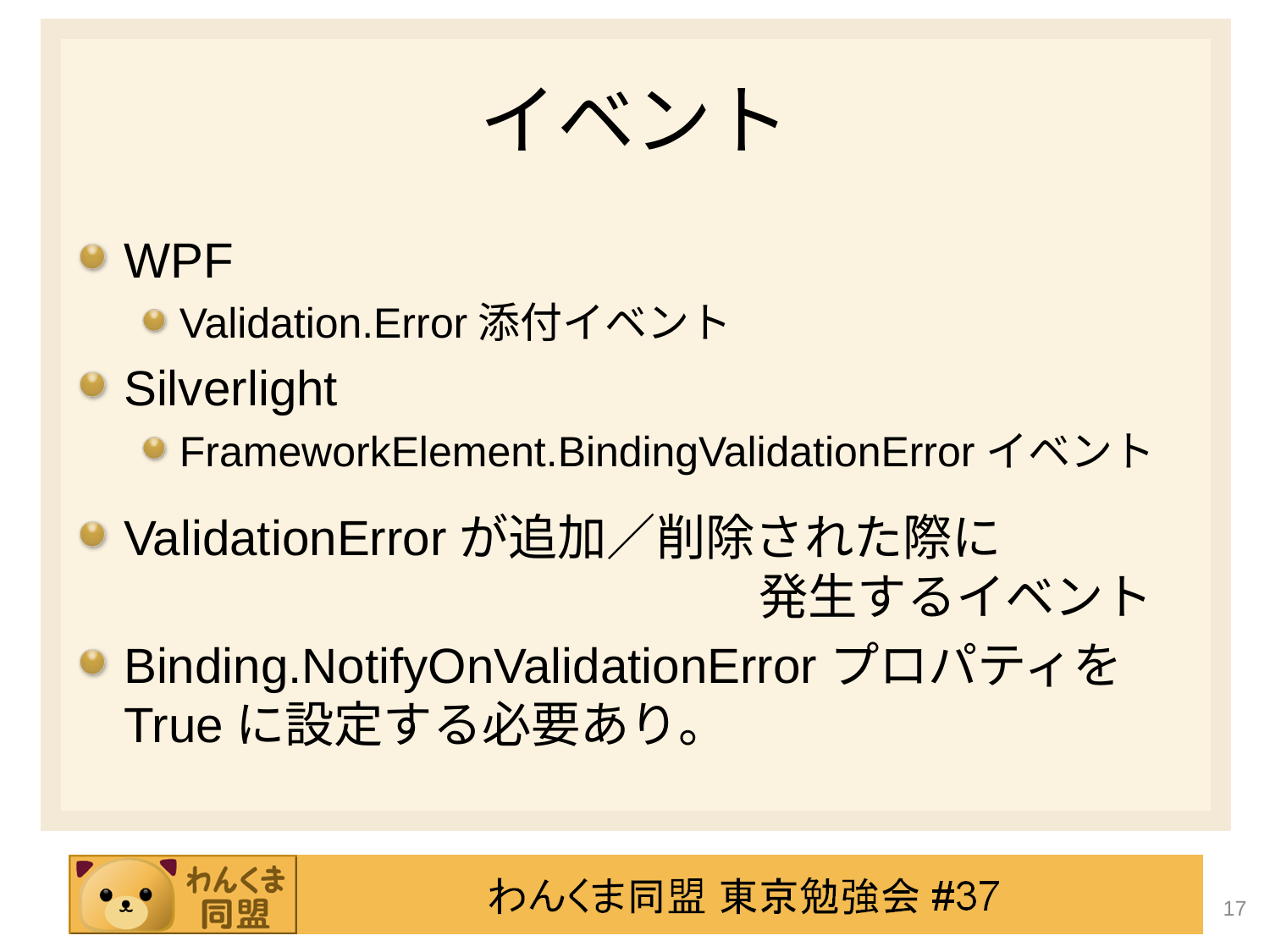

# イベント
WPF
Validation.Error添付イベント
Silverlight
FrameworkElement.BindingValidationErrorイベント
ValidationErrorが追加／削除された際に
					発生するイベント
Binding.NotifyOnValidationErrorプロパティをTrueに設定する必要あり。
17